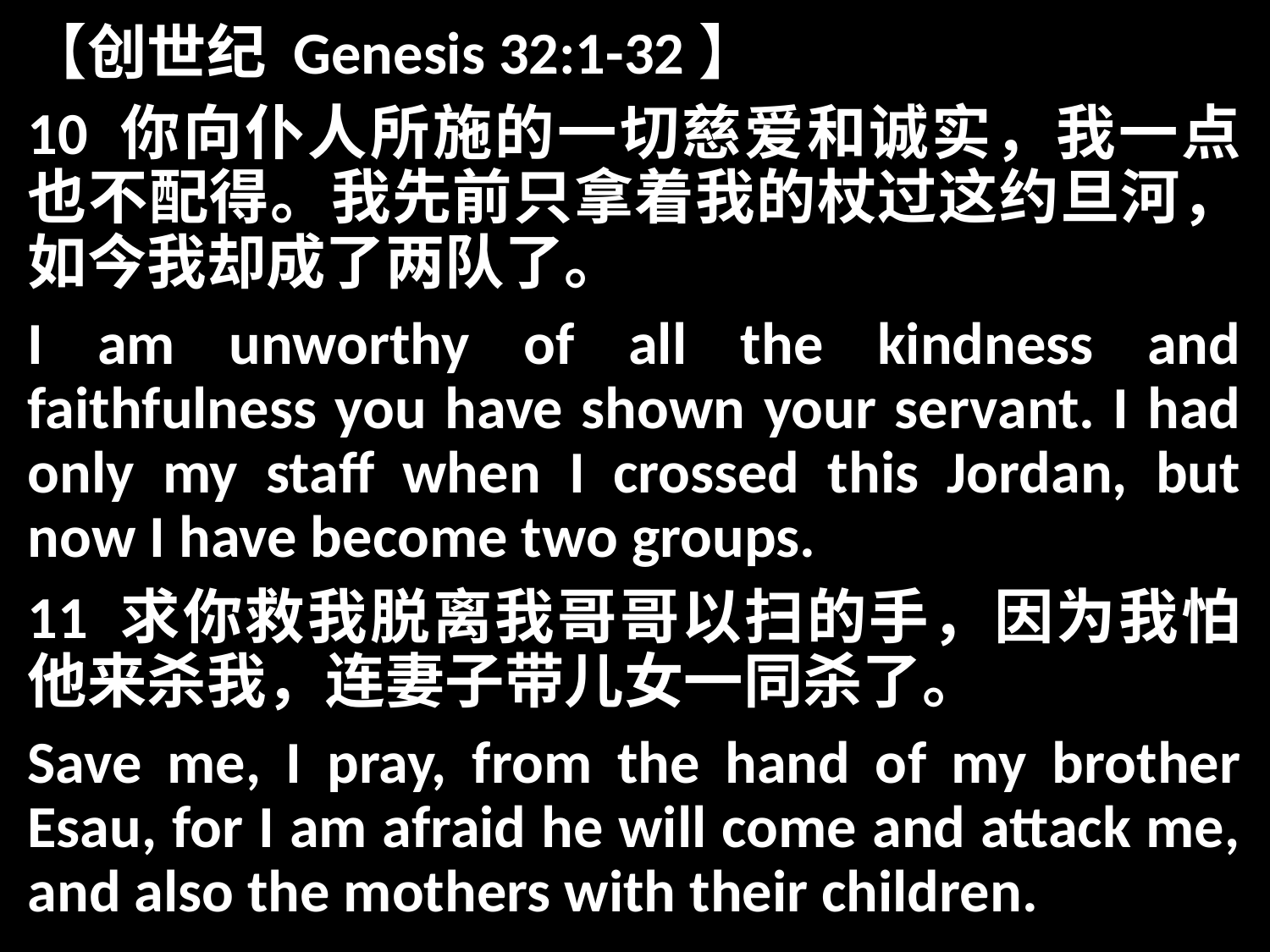

【创世纪 Genesis 32:1-32】
10 你向仆人所施的一切慈爱和诚实，我一点也不配得。我先前只拿着我的杖过这约旦河，如今我却成了两队了。
I am unworthy of all the kindness and faithfulness you have shown your servant. I had only my staff when I crossed this Jordan, but now I have become two groups.
11 求你救我脱离我哥哥以扫的手，因为我怕他来杀我，连妻子带儿女一同杀了。
Save me, I pray, from the hand of my brother Esau, for I am afraid he will come and attack me, and also the mothers with their children.